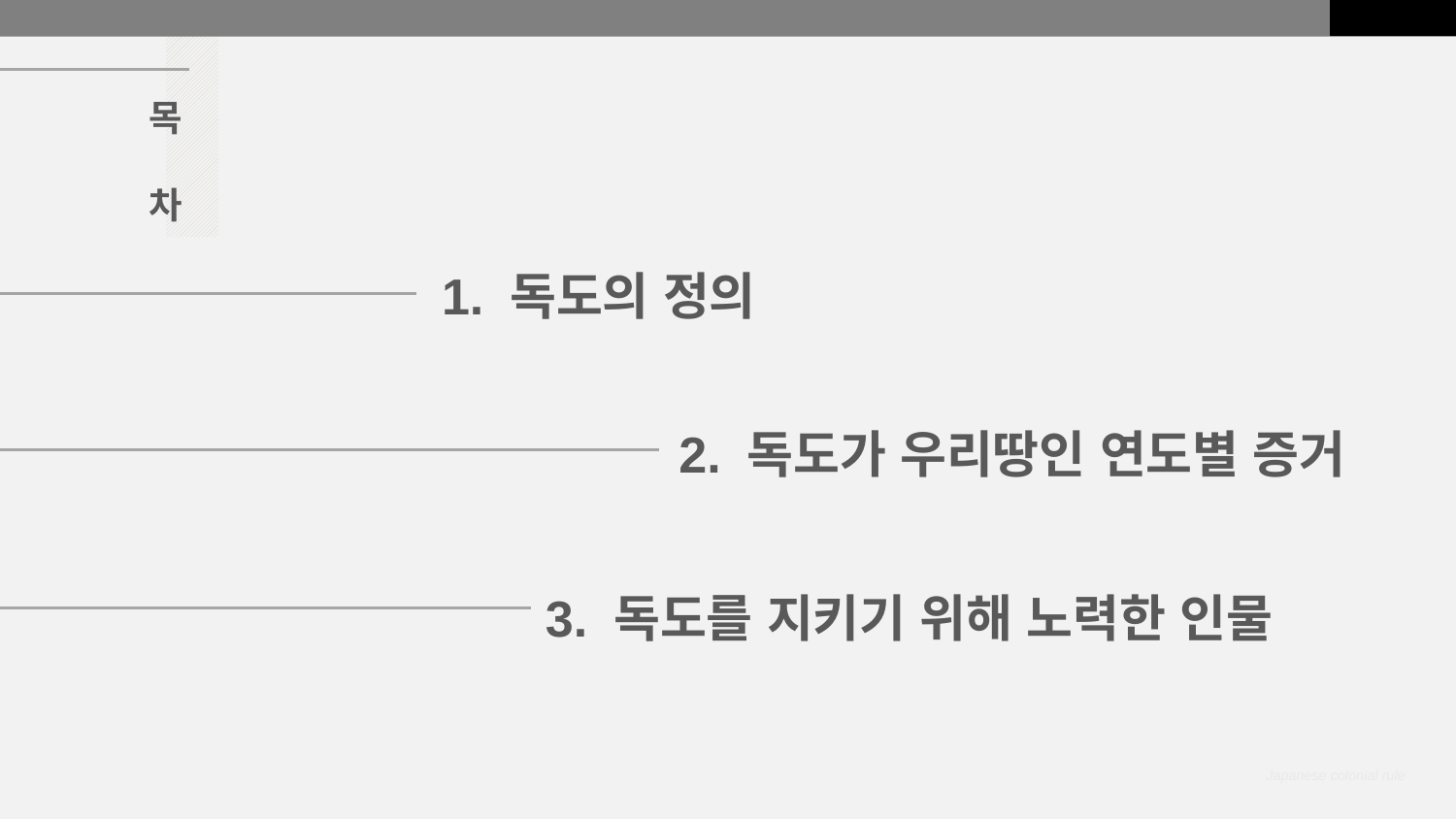

목

차
1. 독도의 정의
2. 독도가 우리땅인 연도별 증거
3. 독도를 지키기 위해 노력한 인물
Japanese colonial rule
Japanese colonial rule